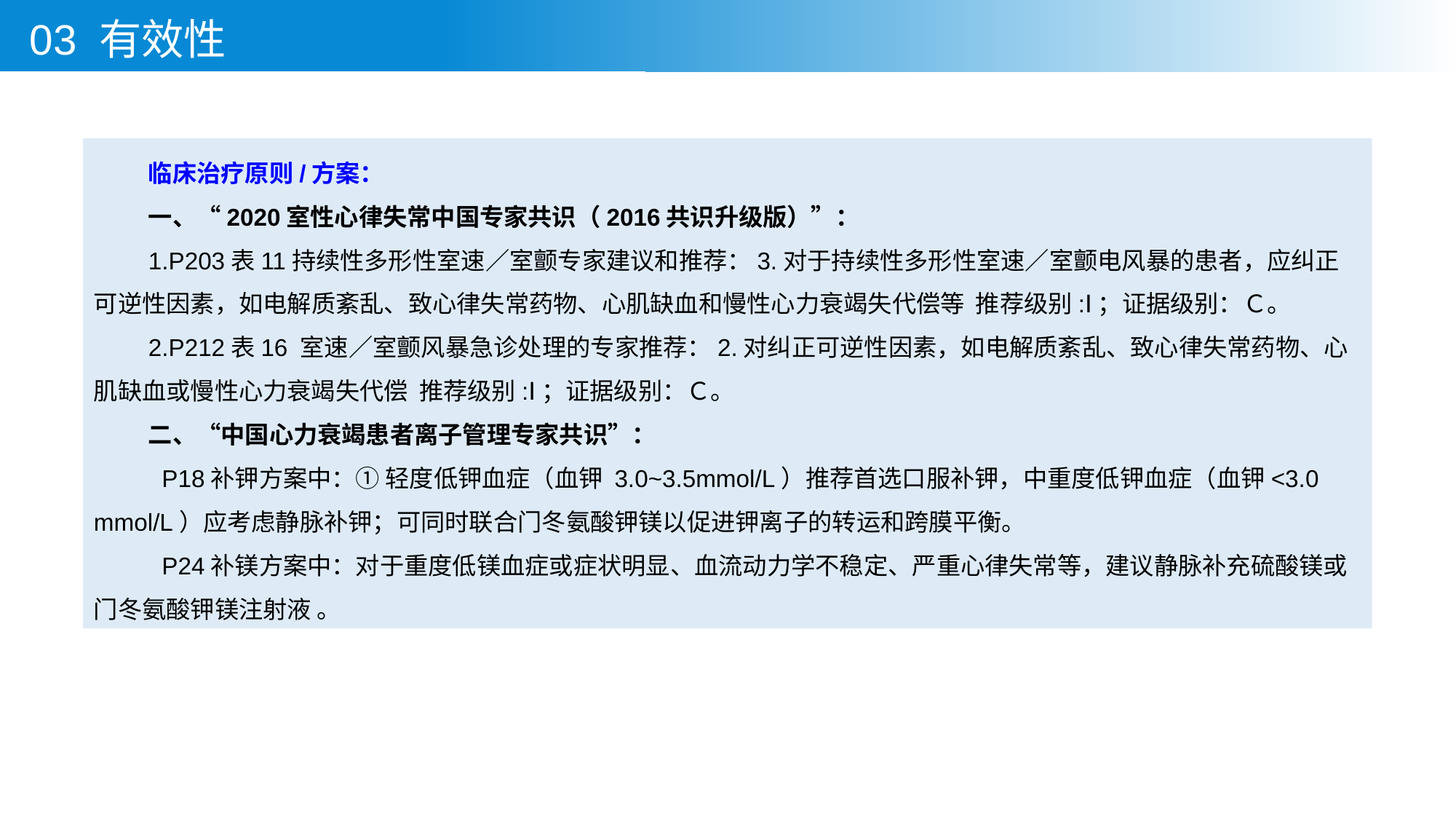

03 有效性

临床治疗原则/方案：
一、“2020室性心律失常中国专家共识（2016共识升级版）”：
1.P203表11持续性多形性室速／室颤专家建议和推荐：3.对于持续性多形性室速／室颤电风暴的患者，应纠正可逆性因素，如电解质紊乱、致心律失常药物、心肌缺血和慢性心力衰竭失代偿等  推荐级别:Ⅰ；证据级别：Ｃ。
2.P212表16 室速／室颤风暴急诊处理的专家推荐：2.对纠正可逆性因素，如电解质紊乱、致心律失常药物、心肌缺血或慢性心力衰竭失代偿  推荐级别:Ⅰ；证据级别：Ｃ。
二、“中国心力衰竭患者离子管理专家共识”：
  P18补钾方案中：① 轻度低钾血症（血钾 3.0~3.5mmol/L）推荐首选口服补钾，中重度低钾血症（血钾<3.0 mmol/L）应考虑静脉补钾；可同时联合门冬氨酸钾镁以促进钾离子的转运和跨膜平衡。
  P24补镁方案中：对于重度低镁血症或症状明显、血流动力学不稳定、严重心律失常等，建议静脉补充硫酸镁或门冬氨酸钾镁注射液 。